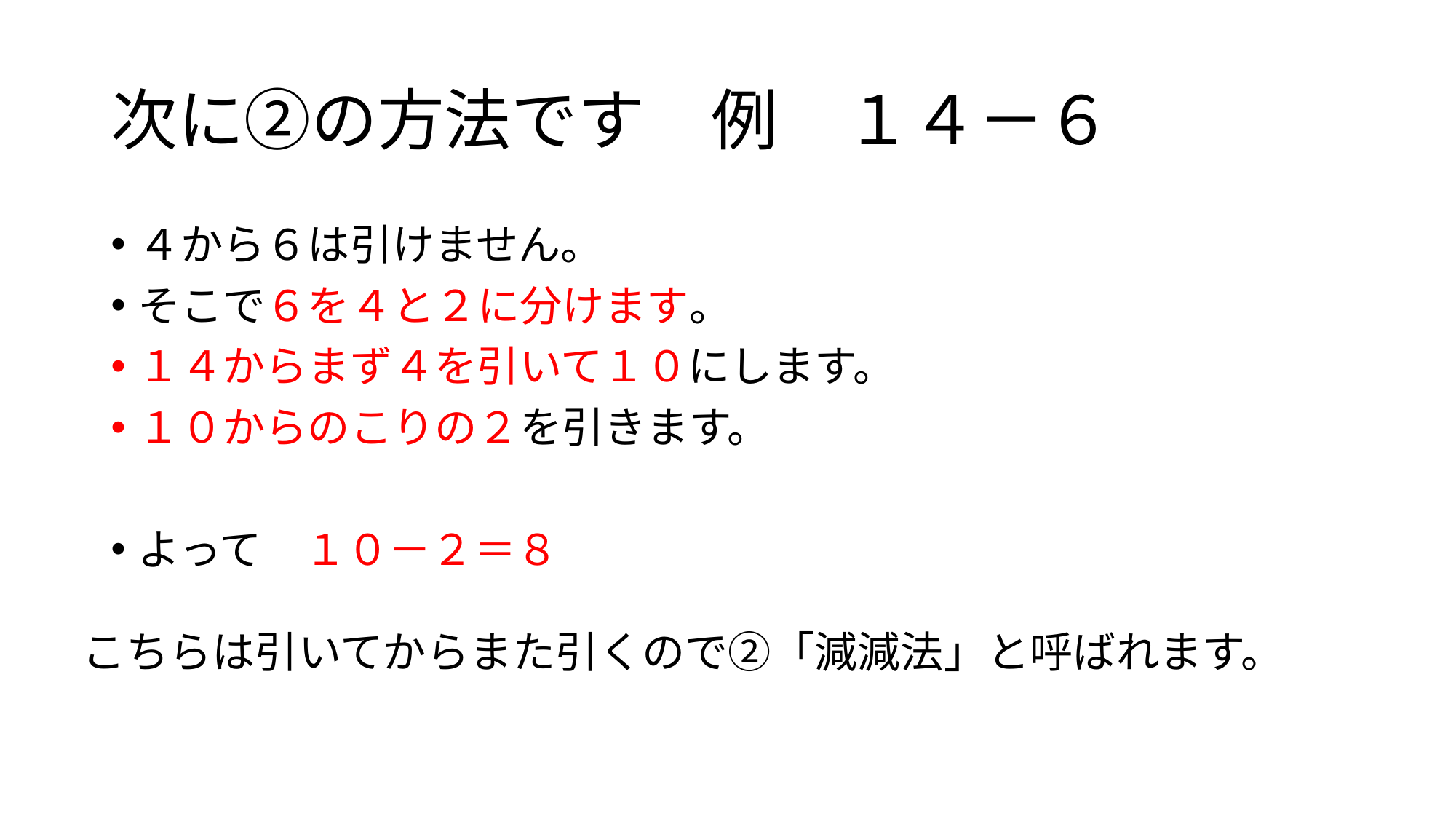

# 次に②の方法です　例　１４－６
４から６は引けません。
そこで６を４と２に分けます。
１４からまず４を引いて１０にします。
１０からのこりの２を引きます。

よって　１０－２＝８

こちらは引いてからまた引くので②「減減法」と呼ばれます。